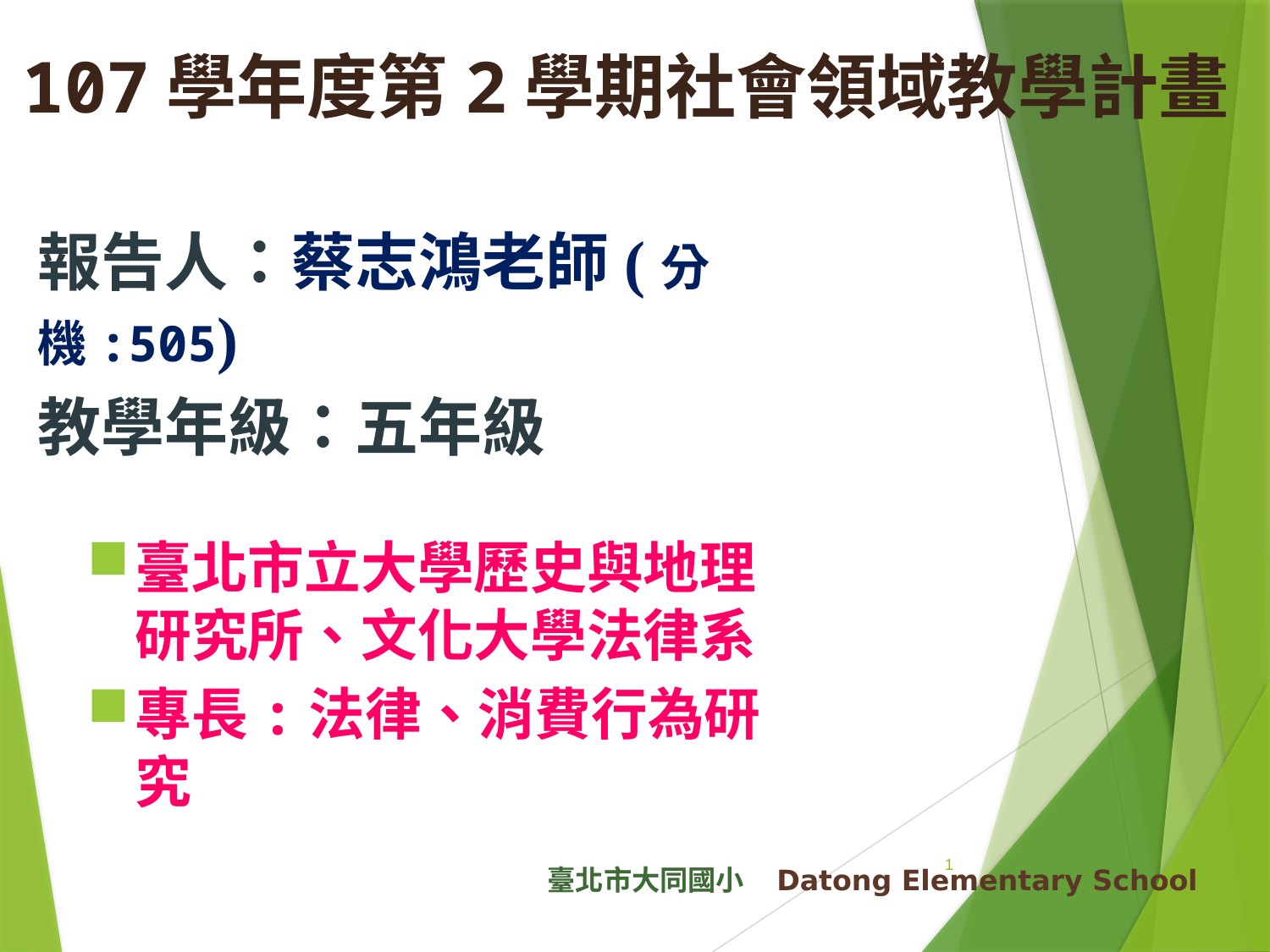

107學年度第2學期社會領域教學計畫
報告人：蔡志鴻老師(分機:505)
教學年級：五年級

臺北市立大學歷史與地理研究所、文化大學法律系
專長:法律、消費行為研究

1
臺北市大同國小    Datong Elementary School